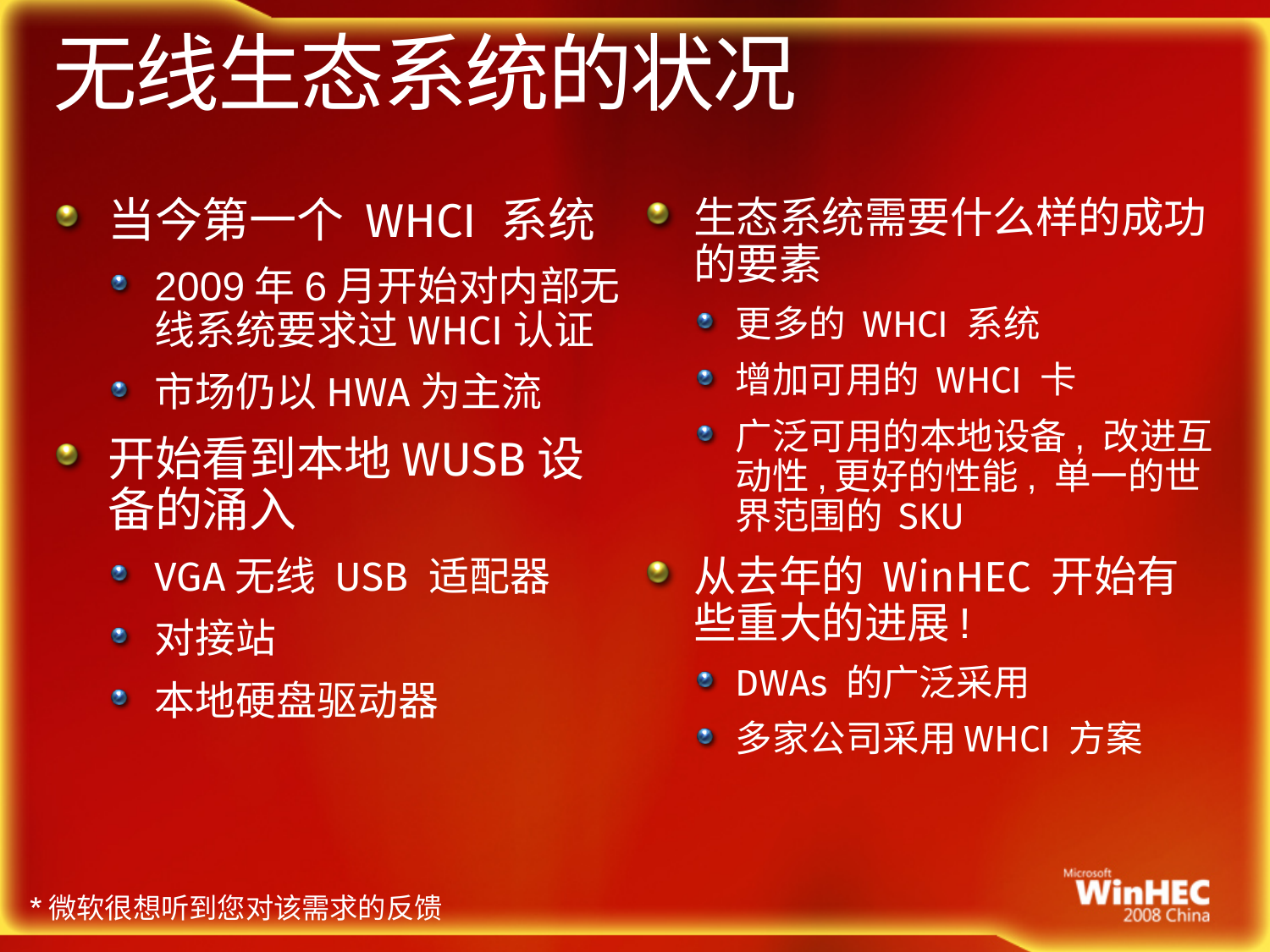

# 无线生态系统的状况
当今第一个 WHCI 系统
2009年6月开始对内部无线系统要求过WHCI认证
市场仍以HWA为主流
开始看到本地WUSB设备的涌入
VGA无线 USB 适配器
对接站
本地硬盘驱动器

生态系统需要什么样的成功的要素
更多的 WHCI 系统
增加可用的 WHCI 卡
广泛可用的本地设备, 改进互动性,更好的性能, 单一的世界范围的 SKU
从去年的 WinHEC 开始有些重大的进展!
DWAs 的广泛采用
多家公司采用WHCI 方案
*微软很想听到您对该需求的反馈